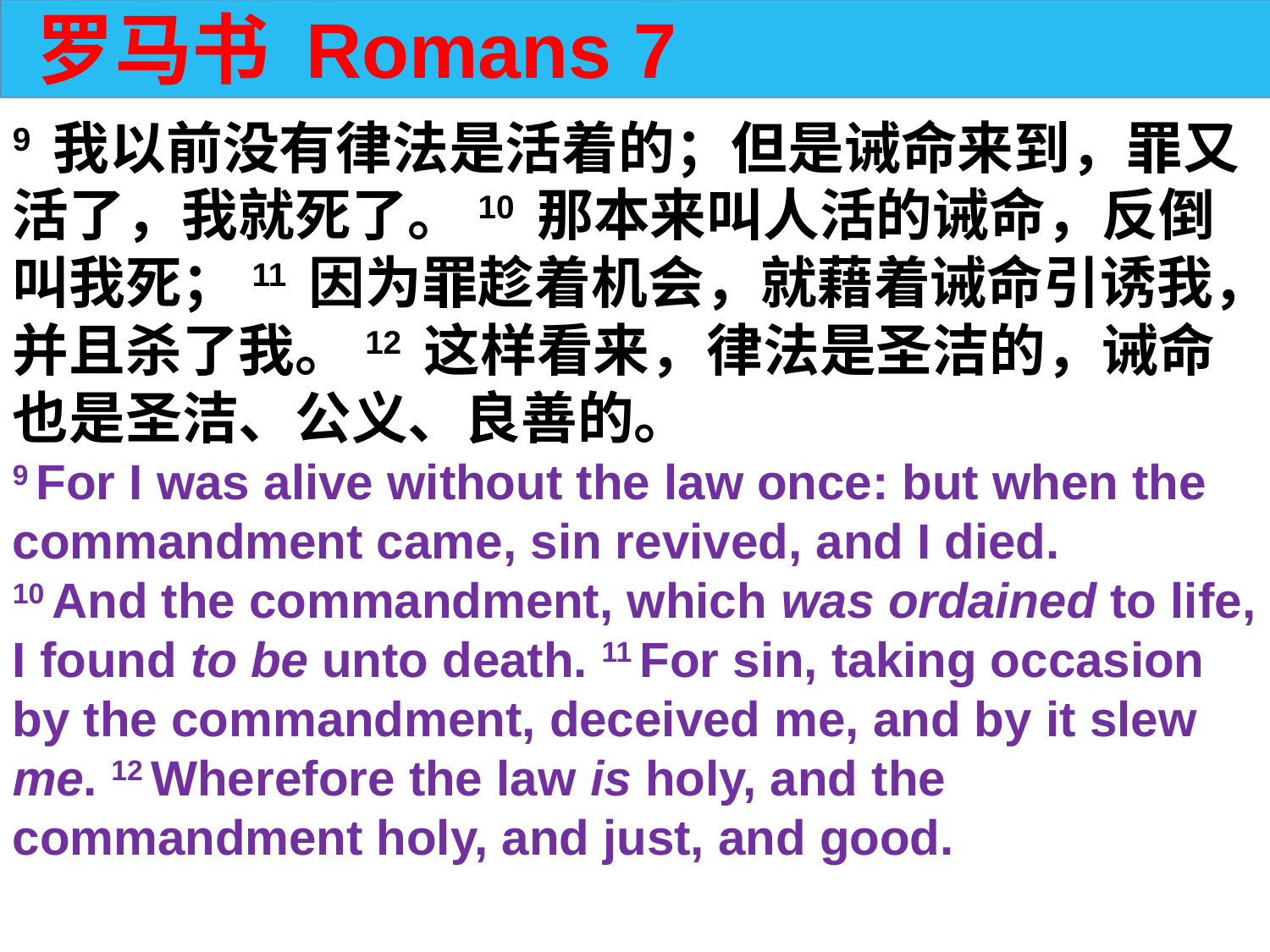

罗马书 Romans 7
9 我以前没有律法是活着的；但是诫命来到，罪又活了，我就死了。10 那本来叫人活的诫命，反倒叫我死；11 因为罪趁着机会，就藉着诫命引诱我，并且杀了我。12 这样看来，律法是圣洁的，诫命也是圣洁、公义、良善的。
9 For I was alive without the law once: but when the commandment came, sin revived, and I died.
10 And the commandment, which was ordained to life, I found to be unto death. 11 For sin, taking occasion by the commandment, deceived me, and by it slew me. 12 Wherefore the law is holy, and the commandment holy, and just, and good.